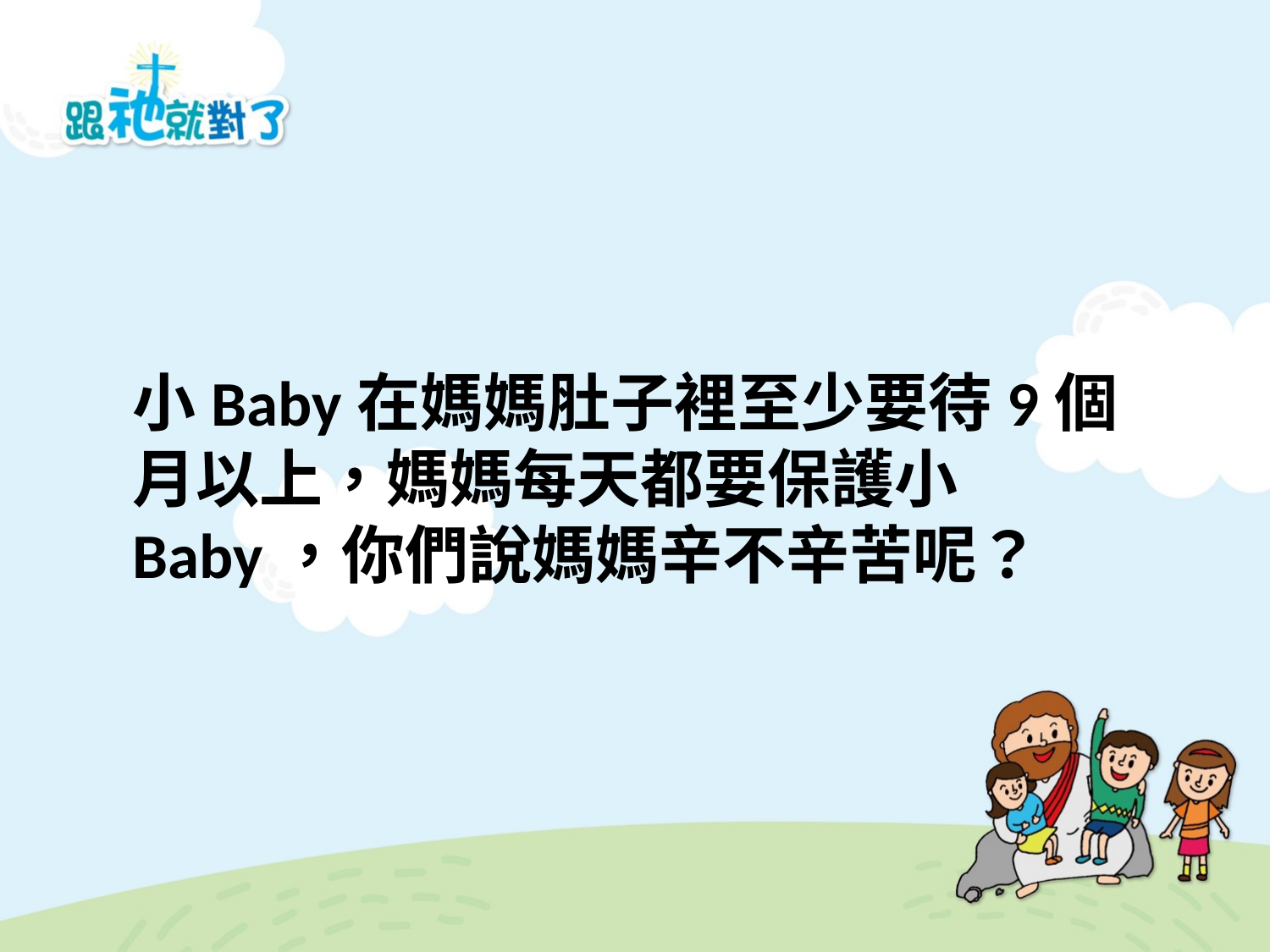

小Baby在媽媽肚子裡至少要待9個月以上，媽媽每天都要保護小Baby，你們說媽媽辛不辛苦呢？